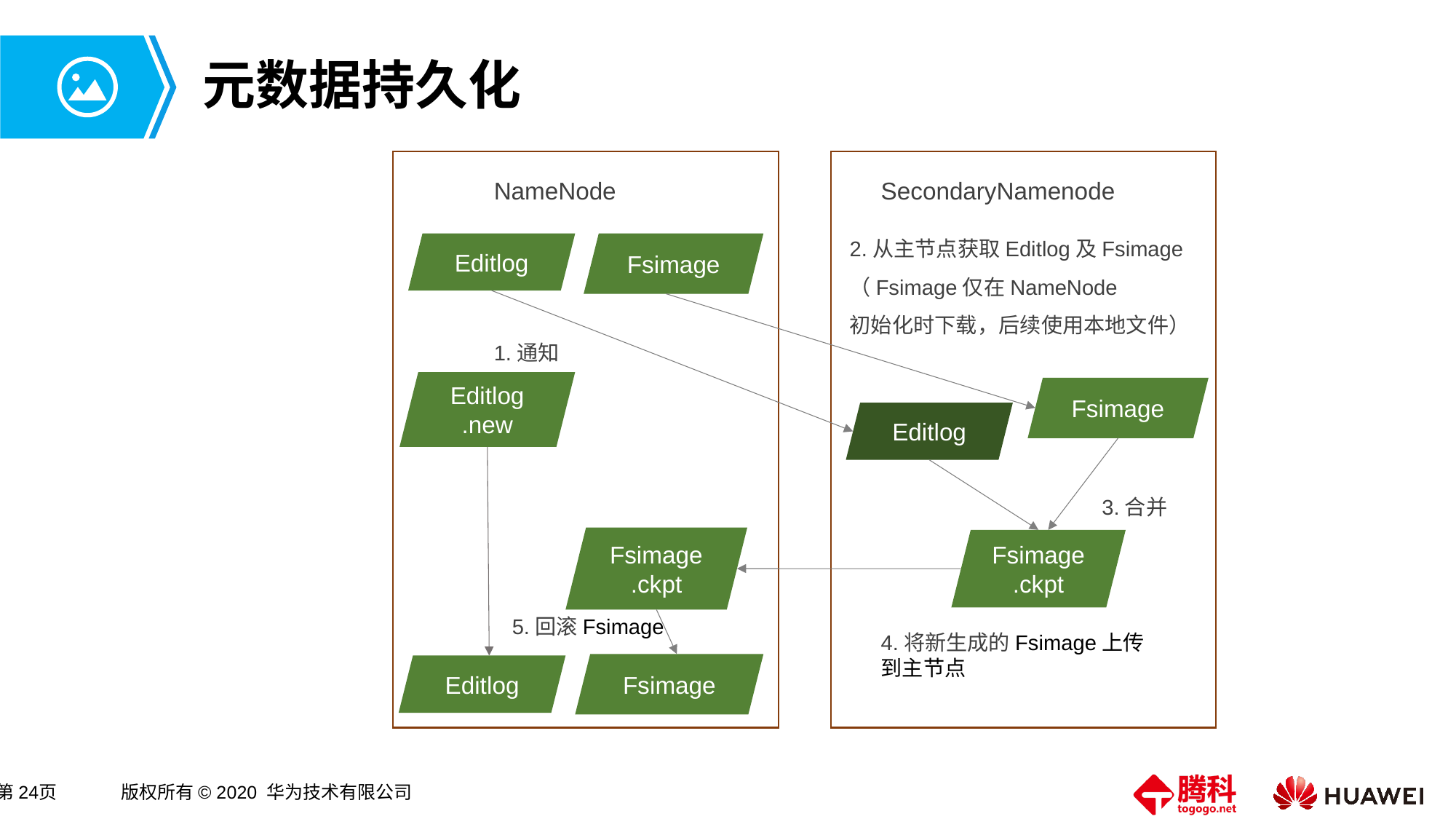

# 元数据持久化

NameNode
SecondaryNamenode
2.从主节点获取Editlog及Fsimage
（Fsimage仅在NameNode
初始化时下载，后续使用本地文件）
Editlog
Fsimage
1.通知
Editlog
.new
Fsimage
Editlog
3.合并
Fsimage
.ckpt
Fsimage
.ckpt
5.回滚Fsimage
4.将新生成的Fsimage上传到主节点
Fsimage
Editlog